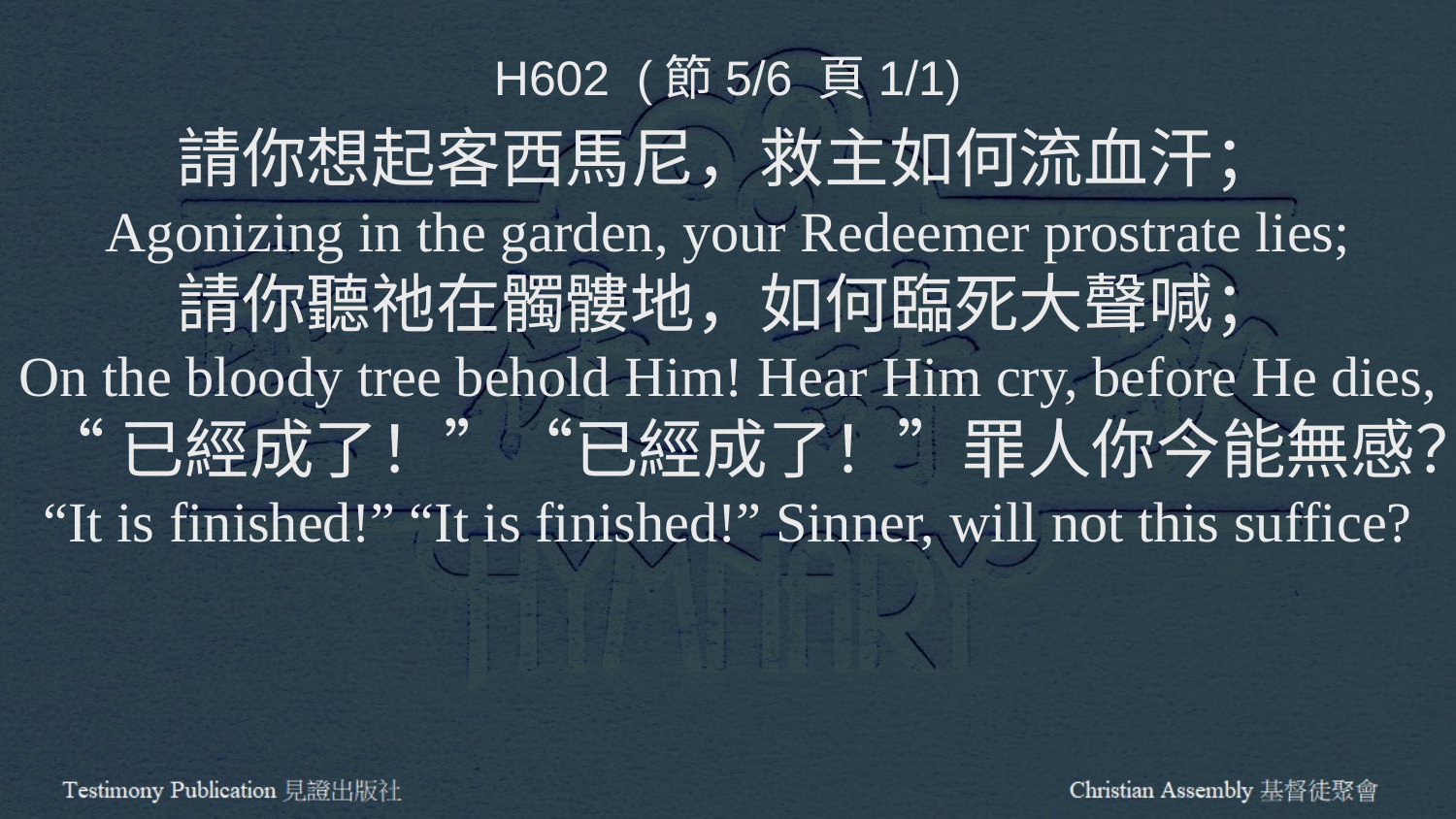

H602  (節5/6 頁1/1)
請你想起客西馬尼，救主如何流血汗；
Agonizing in the garden, your Redeemer prostrate lies;
請你聽祂在髑髏地，如何臨死大聲喊；
On the bloody tree behold Him! Hear Him cry, before He dies,
“已經成了！”“已經成了！”罪人你今能無感？
“It is finished!” “It is finished!” Sinner, will not this suffice?